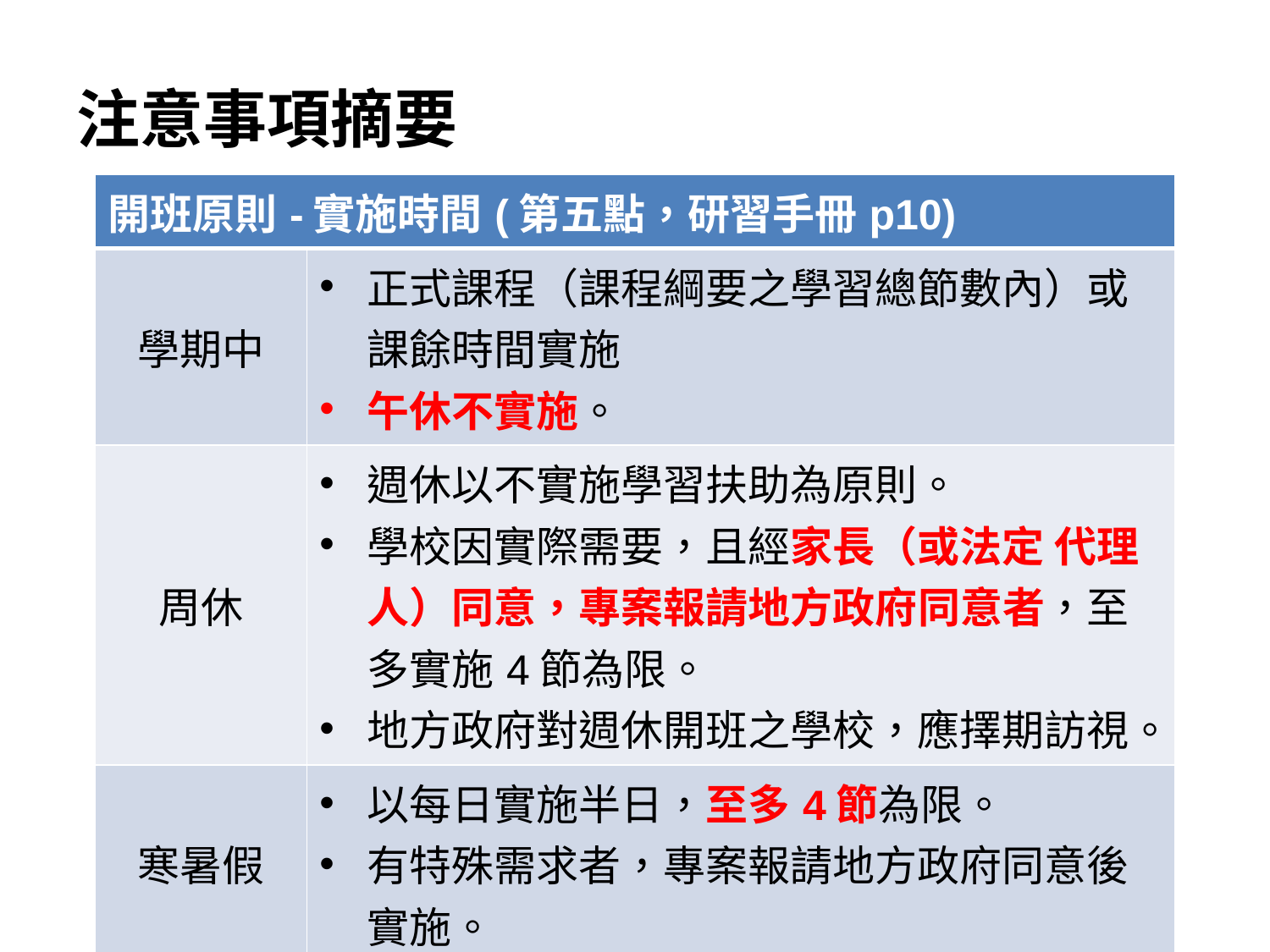

# 注意事項摘要
| 開班原則-實施時間(第五點，研習手冊p10) |  |
| --- | --- |
| 學期中 | 正式課程（課程綱要之學習總節數內）或課餘時間實施 午休不實施。 |
| 周休 | 週休以不實施學習扶助為原則。 學校因實際需要，且經家長（或法定 代理人）同意，專案報請地方政府同意者，至多實施4節為限。 地方政府對週休開班之學校，應擇期訪視。 |
| 寒暑假 | 以每日實施半日，至多4節為限。 有特殊需求者，專案報請地方政府同意後實施。 |